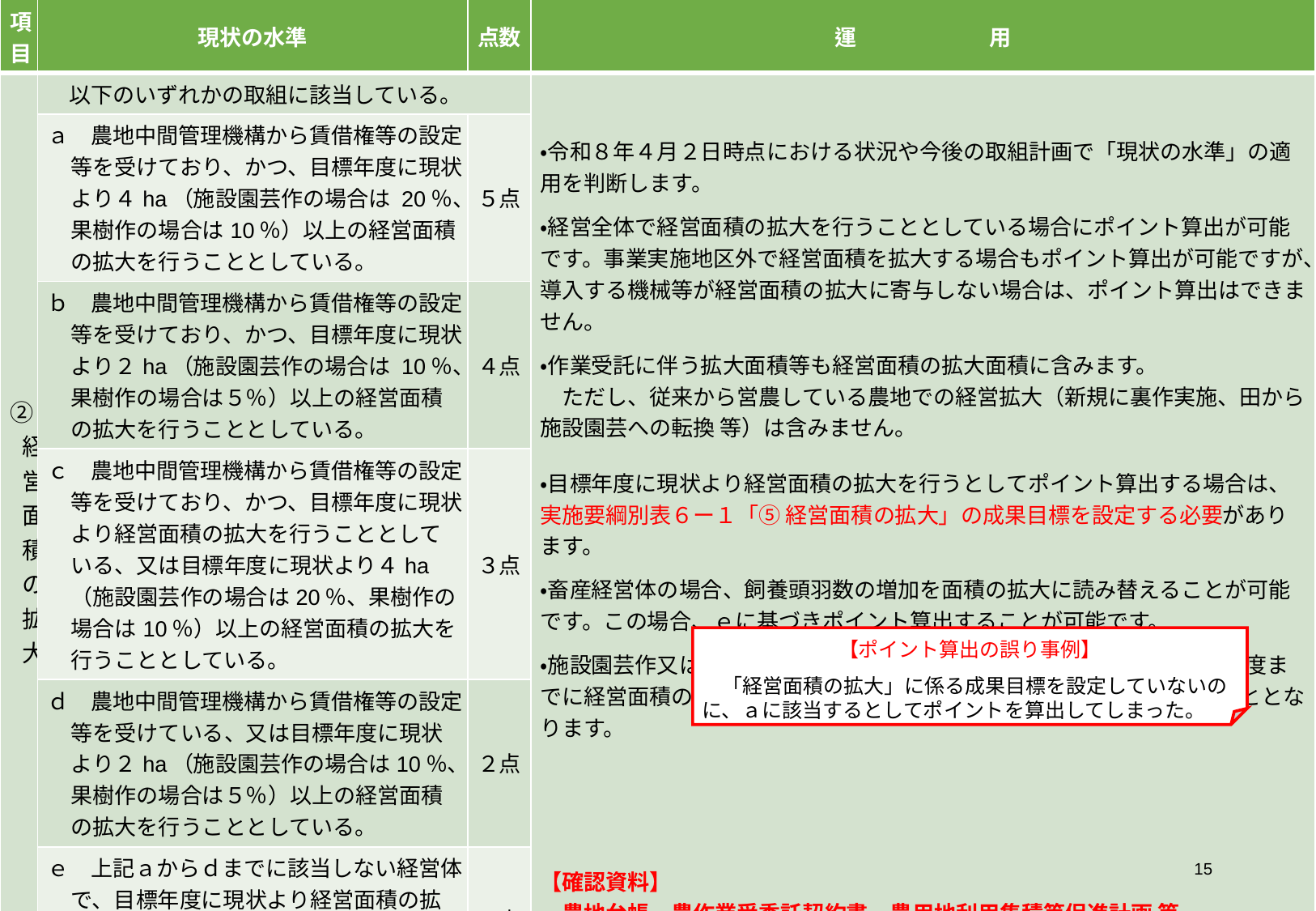

| 項目 | 現状の水準 | 点数 | 運　　　 　用 |
| --- | --- | --- | --- |
| ②経営面積の拡大 | 以下のいずれかの取組に該当している。 |  | ・令和８年４月２日時点における状況や今後の取組計画で「現状の水準」の適用を判断します。 ・経営全体で経営面積の拡大を行うこととしている場合にポイント算出が可能です。事業実施地区外で経営面積を拡大する場合もポイント算出が可能ですが、導入する機械等が経営面積の拡大に寄与しない場合は、ポイント算出はできません。 ・作業受託に伴う拡大面積等も経営面積の拡大面積に含みます。 　ただし、従来から営農している農地での経営拡大（新規に裏作実施、田から施設園芸への転換 等）は含みません。 ・目標年度に現状より経営面積の拡大を行うとしてポイント算出する場合は、実施要綱別表６ー１「⑤ 経営面積の拡大」の成果目標を設定する必要があります。　 ・畜産経営体の場合、飼養頭羽数の増加を面積の拡大に読み替えることが可能です。この場合、ｅに基づきポイント算出することが可能です。 ・施設園芸作又は果樹作の場合であって、現状の経営面積がなく、目標年度までに経営面積の拡大を行う場合は、拡大面積によりポイント算出することとなります。 【確認資料】 　農地台帳、農作業受委託契約書、農用地利用集積等促進計画 等 |
|  | ａ　農地中間管理機構から賃借権等の設定等を受けており、かつ、目標年度に現状より４ha（施設園芸作の場合は 20％、果樹作の場合は10％）以上の経営面積の拡大を行うこととしている。 | ５点 |  |
|  | ｂ　農地中間管理機構から賃借権等の設定等を受けており、かつ、目標年度に現状より２ha（施設園芸作の場合は 10％、果樹作の場合は５％）以上の経営面積の拡大を行うこととしている。 | ４点 |  |
|  | ｃ　農地中間管理機構から賃借権等の設定等を受けており、かつ、目標年度に現状より経営面積の拡大を行うこととしている、又は目標年度に現状より４ha（施設園芸作の場合は20％、果樹作の場合は10％）以上の経営面積の拡大を行うこととしている。 | ３点 |  |
|  | ｄ　農地中間管理機構から賃借権等の設定等を受けている、又は目標年度に現状より２ha（施設園芸作の場合は10％、果樹作の場合は５％）以上の経営面積の拡大を行うこととしている。 | ２点 |  |
|  | ｅ　上記ａからｄまでに該当しない経営体で、目標年度に現状より経営面積の拡大を行うこととしている。 | １点 |  |
【ポイント算出の誤り事例】

　「経営面積の拡大」に係る成果目標を設定していないのに、ａに該当するとしてポイントを算出してしまった。

15